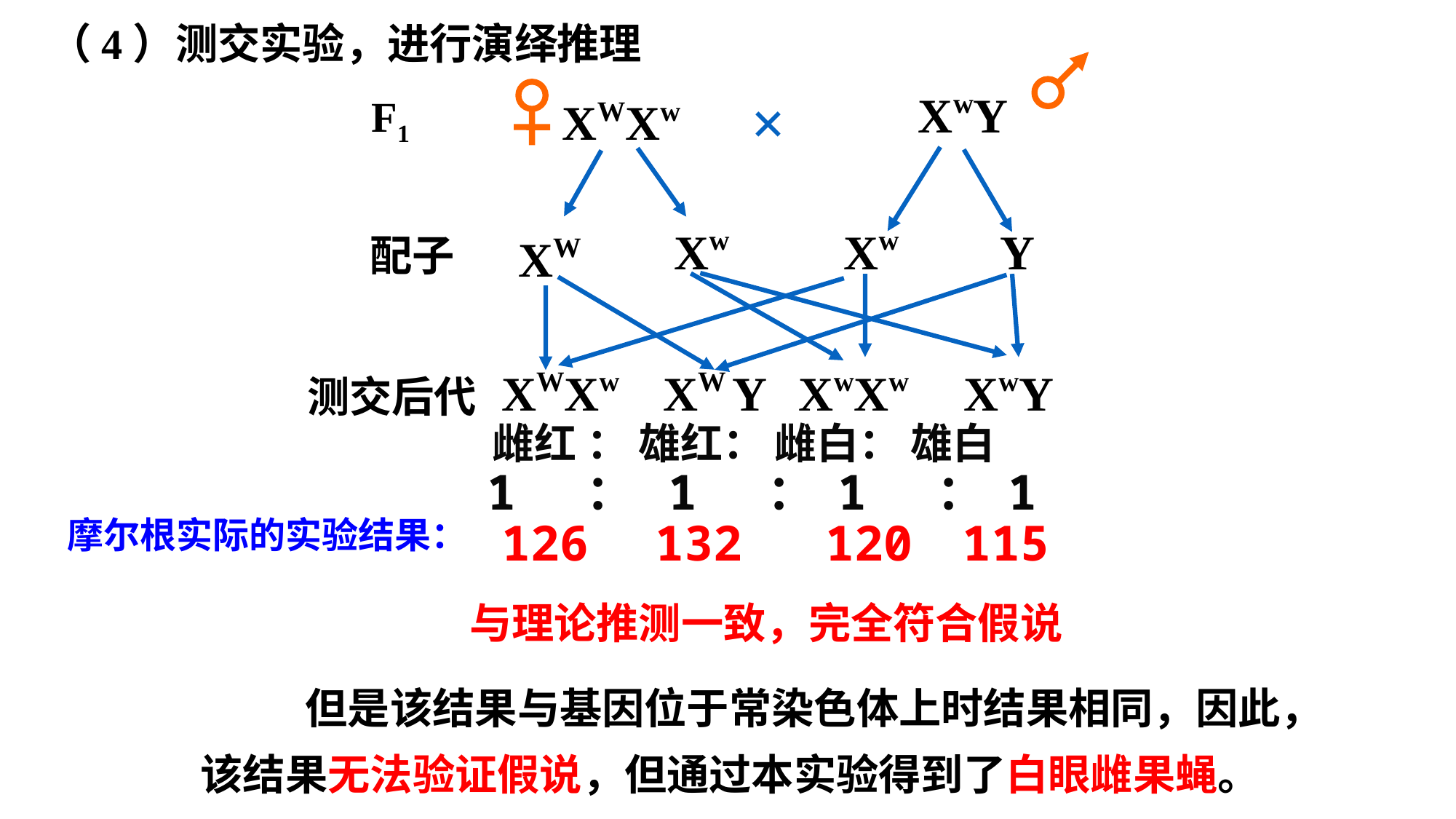

（4）测交实验，进行演绎推理

×
XwY

F1
XWXw

Xw
Xw
Y

配子
XW

XW Y
XwXw
XwY
XWXw
测交后代
雌红 ： 雄红： 雌白： 雄白
1  ：  1  ： 1  ： 1
126
120
115
摩尔根实际的实验结果：
132
与理论推测一致，完全符合假说
        但是该结果与基因位于常染色体上时结果相同，因此，该结果无法验证假说，但通过本实验得到了白眼雌果蝇。